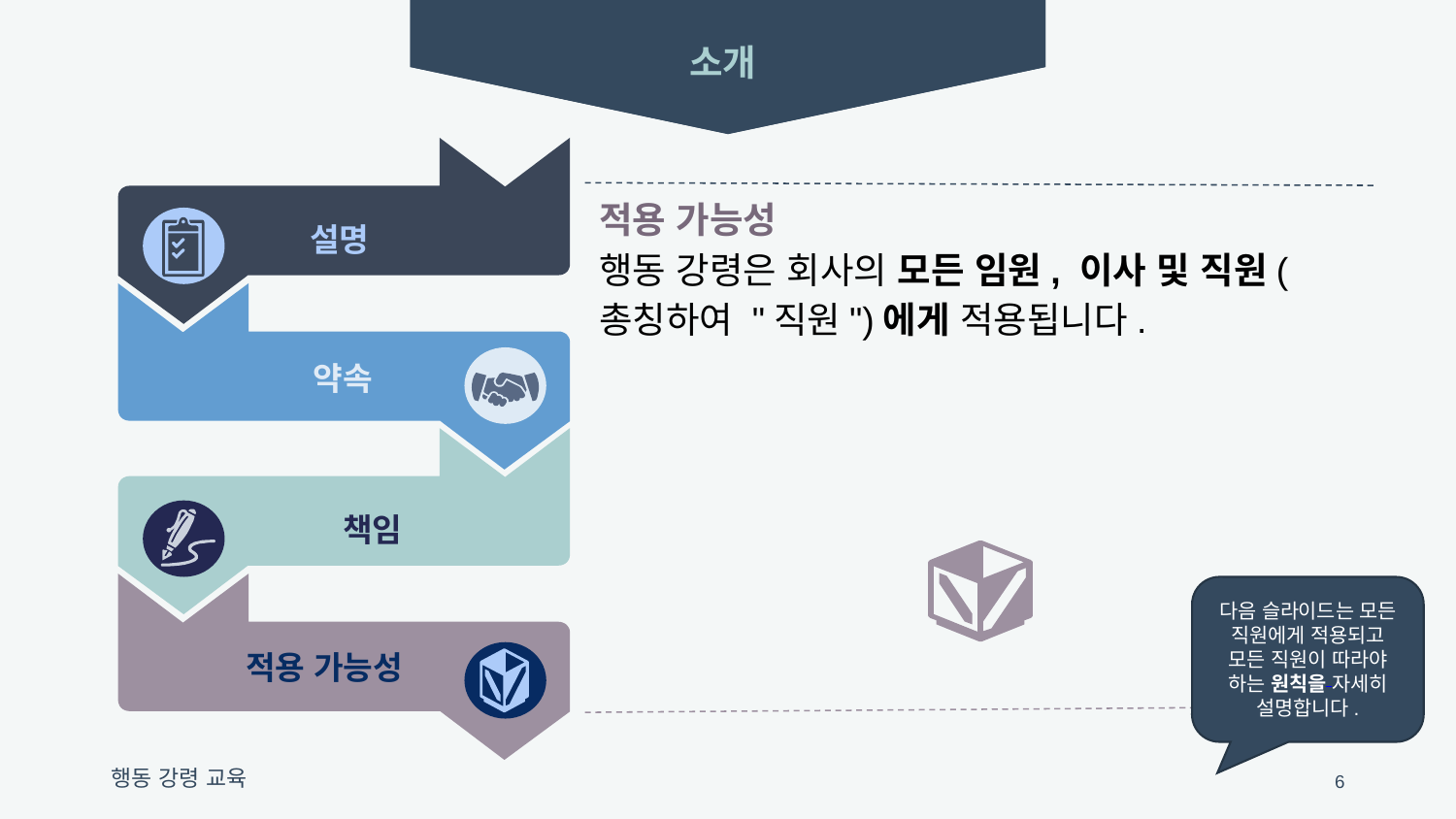

소개

설명

약속

책임

적용 가능성
적용 가능성
행동 강령은 회사의 모든 임원, 이사 및 직원(총칭하여 "직원")에게 적용됩니다.

다음 슬라이드는 모든 직원에게 적용되고 모든 직원이 따라야 하는 원칙을 자세히 설명합니다.

6